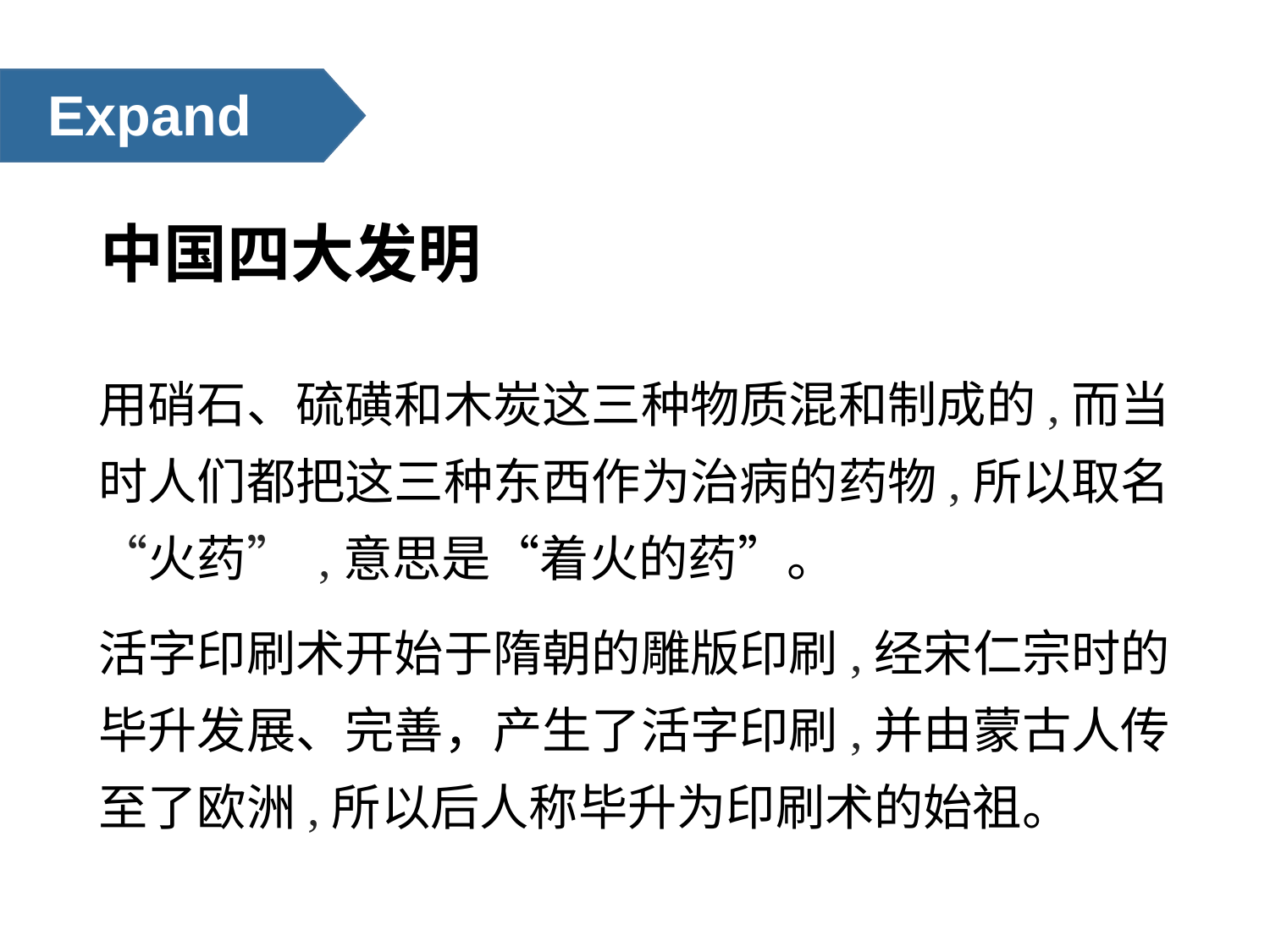

Expand
中国四大发明
用硝石、硫磺和木炭这三种物质混和制成的,而当时人们都把这三种东西作为治病的药物,所以取名“火药” ,意思是“着火的药”。
活字印刷术开始于隋朝的雕版印刷,经宋仁宗时的毕升发展、完善，产生了活字印刷,并由蒙古人传至了欧洲,所以后人称毕升为印刷术的始祖。